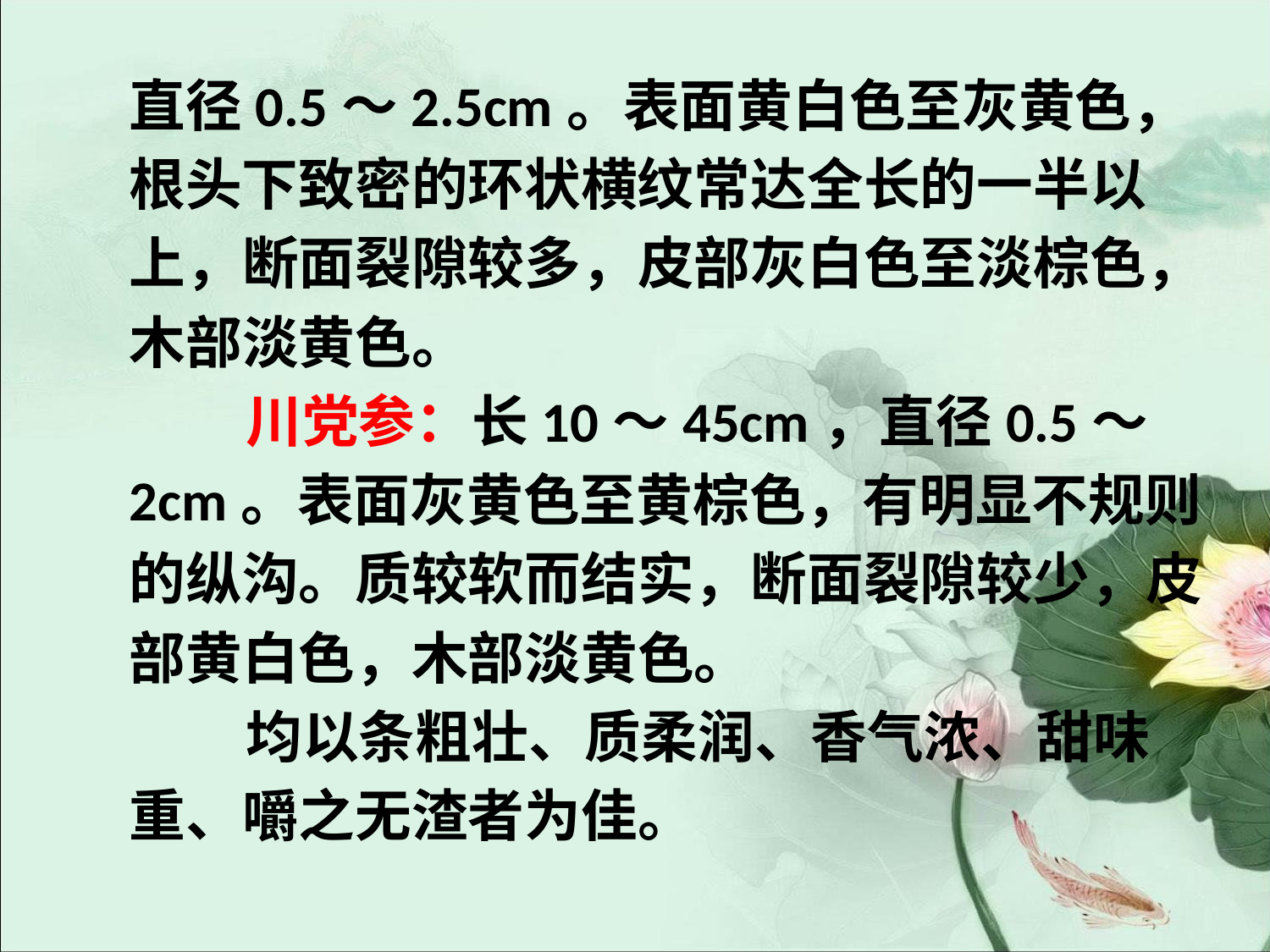

#
直径0.5～2.5cm。表面黄白色至灰黄色，
根头下致密的环状横纹常达全长的一半以
上，断面裂隙较多，皮部灰白色至淡棕色，
木部淡黄色。
        川党参：长10～45cm，直径0.5～
2cm。表面灰黄色至黄棕色，有明显不规则
的纵沟。质较软而结实，断面裂隙较少，皮
部黄白色，木部淡黄色。
        均以条粗壮、质柔润、香气浓、甜味
重、嚼之无渣者为佳。